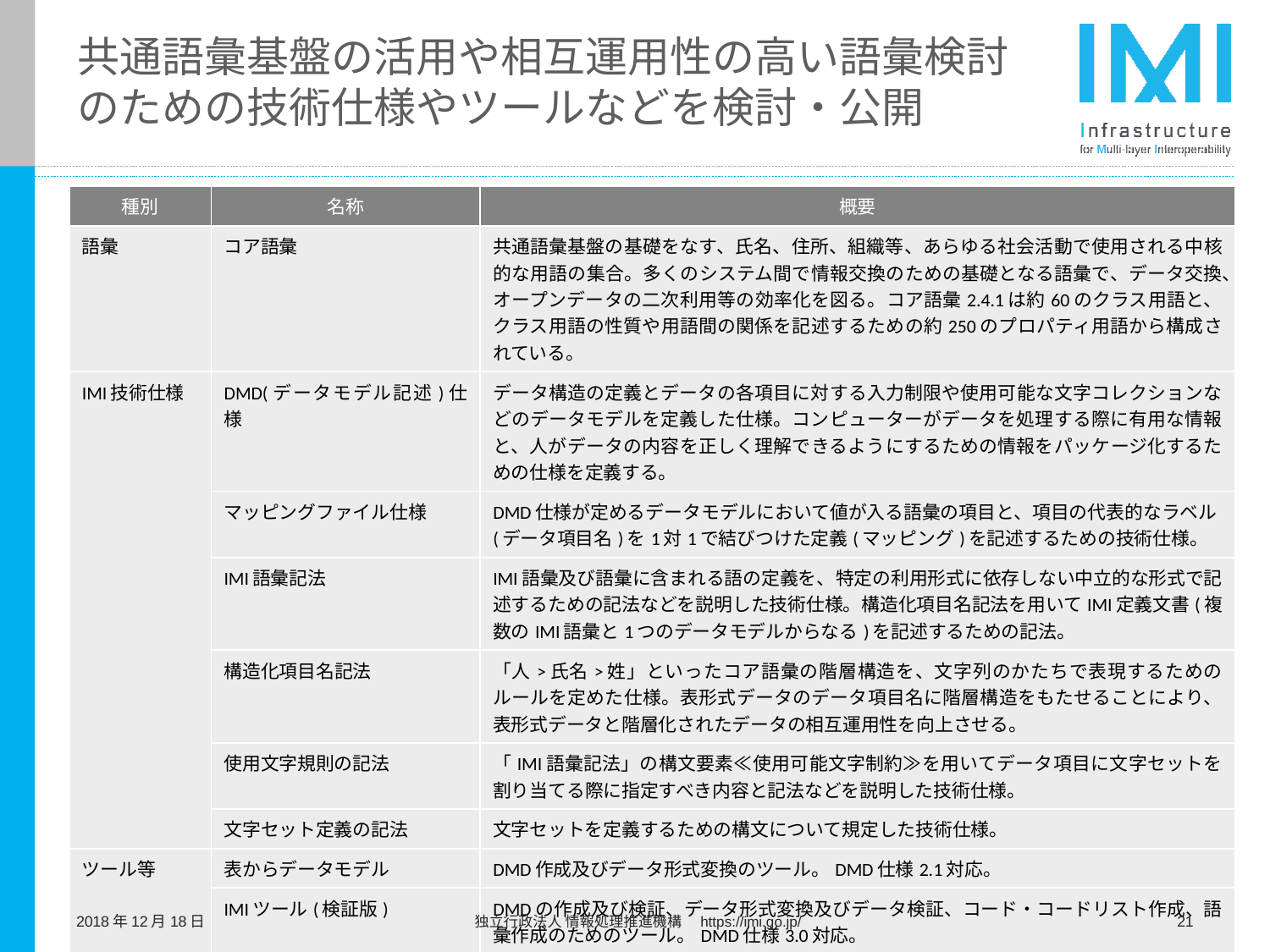

# 共通語彙基盤の活用や相互運用性の高い語彙検討のための技術仕様やツールなどを検討・公開
| 種別 | 名称 | 概要 |
| --- | --- | --- |
| 語彙 | コア語彙 | 共通語彙基盤の基礎をなす、氏名、住所、組織等、あらゆる社会活動で使用される中核的な用語の集合。多くのシステム間で情報交換のための基礎となる語彙で、データ交換、オープンデータの二次利用等の効率化を図る。コア語彙2.4.1は約60のクラス用語と、クラス用語の性質や用語間の関係を記述するための約250のプロパティ用語から構成されている。 |
| IMI技術仕様 | DMD(データモデル記述)仕様 | データ構造の定義とデータの各項目に対する入力制限や使用可能な文字コレクションなどのデータモデルを定義した仕様。コンピューターがデータを処理する際に有用な情報と、人がデータの内容を正しく理解できるようにするための情報をパッケージ化するための仕様を定義する。 |
|  | マッピングファイル仕様 | DMD仕様が定めるデータモデルにおいて値が入る語彙の項目と、項目の代表的なラベル(データ項目名)を1対1で結びつけた定義(マッピング)を記述するための技術仕様。 |
|  | IMI語彙記法 | IMI語彙及び語彙に含まれる語の定義を、特定の利用形式に依存しない中立的な形式で記述するための記法などを説明した技術仕様。構造化項目名記法を用いてIMI定義文書(複数のIMI語彙と1つのデータモデルからなる)を記述するための記法。 |
|  | 構造化項目名記法 | 「人>氏名>姓」といったコア語彙の階層構造を、文字列のかたちで表現するためのルールを定めた仕様。表形式データのデータ項目名に階層構造をもたせることにより、表形式データと階層化されたデータの相互運用性を向上させる。 |
|  | 使用文字規則の記法 | 「IMI語彙記法」の構文要素≪使用可能文字制約≫を用いてデータ項目に文字セットを割り当てる際に指定すべき内容と記法などを説明した技術仕様。 |
|  | 文字セット定義の記法 | 文字セットを定義するための構文について規定した技術仕様。 |
| ツール等 | 表からデータモデル | DMD作成及びデータ形式変換のツール。DMD仕様2.1対応。 |
|  | IMIツール(検証版) | DMDの作成及び検証、データ形式変換及びデータ検証、コード・コードリスト作成、語彙作成のためのツール。DMD仕様3.0対応。 |
|  | IMIライブラリ | データ入力ツールやデータを利用するアプリケーション、CMS等で共通語彙基盤対応の機能を組み込む際に利用して、構造化データを容易に扱えるようにするためのソースを提供。 |
2018年12月18日
 独立行政法人 情報処理推進機構　https://imi.go.jp/
21